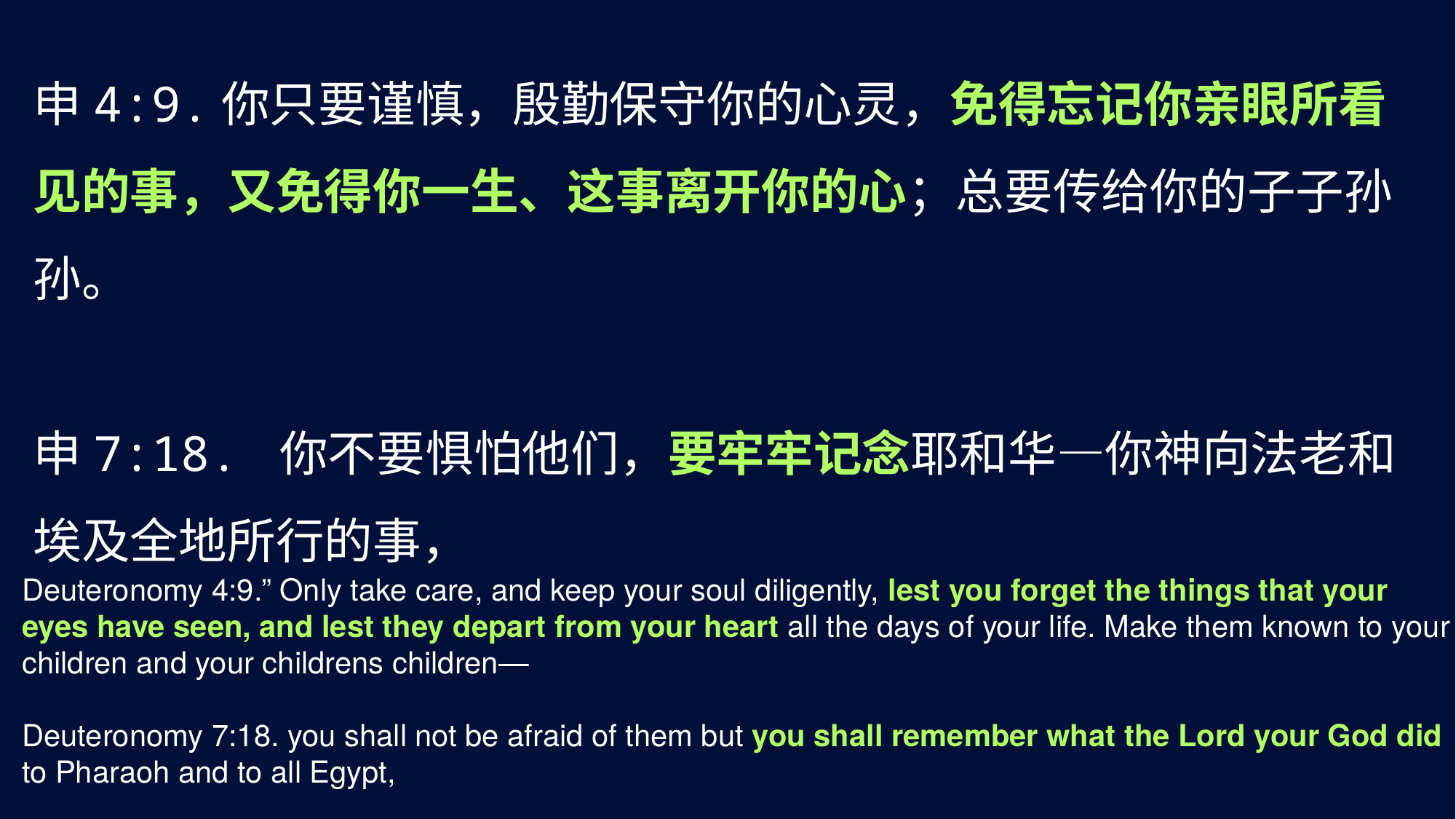

申4:9.你只要谨慎，殷勤保守你的心灵，免得忘记你亲眼所看见的事，又免得你一生、这事离开你的心；总要传给你的子子孙孙。

申7:18. 你不要惧怕他们，要牢牢记念耶和华—你神向法老和埃及全地所行的事，

Deuteronomy 4:9.” Only take care, and keep your soul diligently, lest you forget the things that your eyes have seen, and lest they depart from your heart all the days of your life. Make them known to your children and your childrens children—

Deuteronomy 7:18. you shall not be afraid of them but you shall remember what the Lord your God did to Pharaoh and to all Egypt,